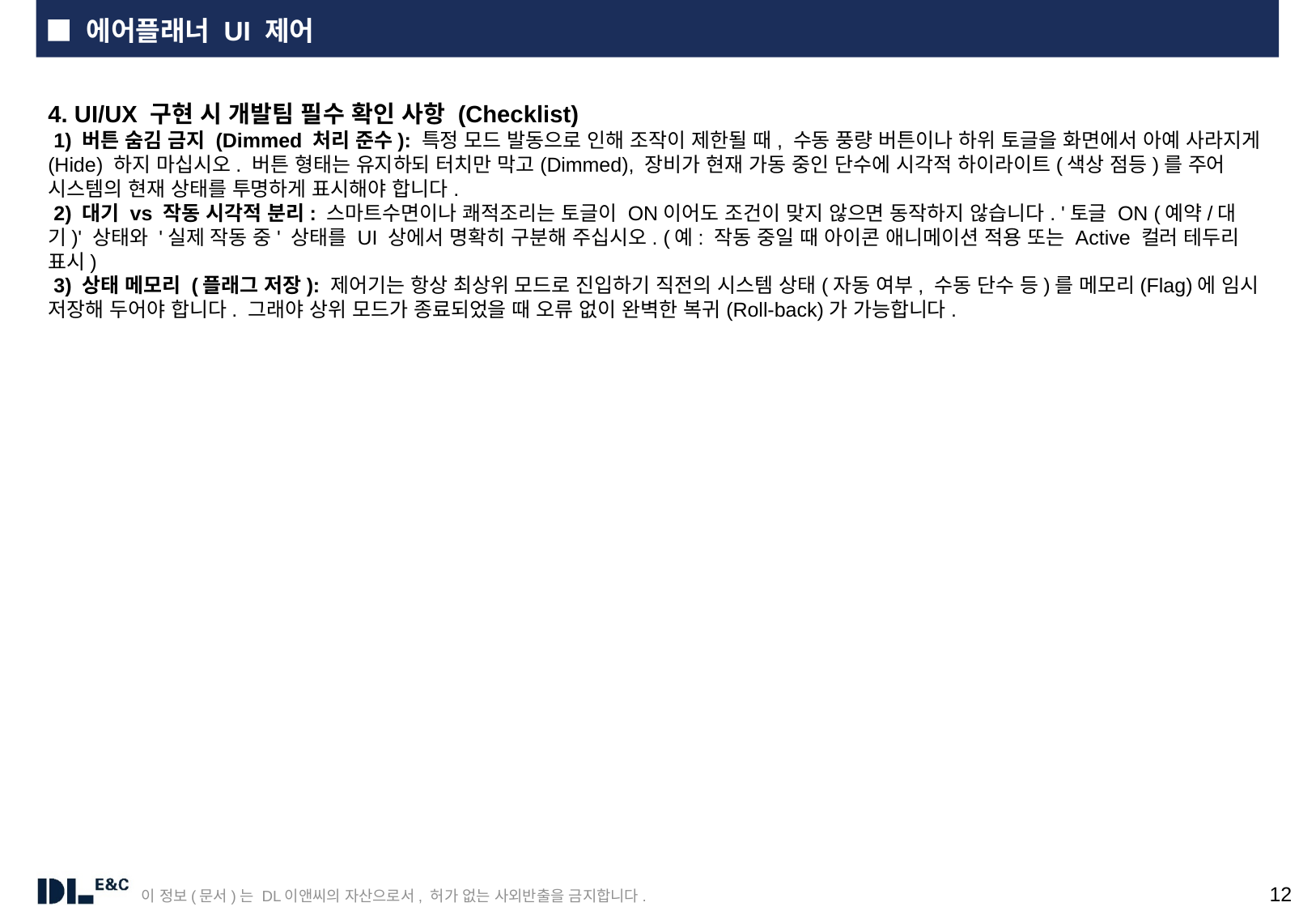

■ 에어플래너 UI 제어
4. UI/UX 구현 시 개발팀 필수 확인 사항 (Checklist)
 1) 버튼 숨김 금지 (Dimmed 처리 준수): 특정 모드 발동으로 인해 조작이 제한될 때, 수동 풍량 버튼이나 하위 토글을 화면에서 아예 사라지게(Hide) 하지 마십시오. 버튼 형태는 유지하되 터치만 막고(Dimmed), 장비가 현재 가동 중인 단수에 시각적 하이라이트(색상 점등)를 주어 시스템의 현재 상태를 투명하게 표시해야 합니다.
 2) 대기 vs 작동 시각적 분리: 스마트수면이나 쾌적조리는 토글이 ON이어도 조건이 맞지 않으면 동작하지 않습니다. '토글 ON (예약/대기)' 상태와 '실제 작동 중' 상태를 UI 상에서 명확히 구분해 주십시오. (예: 작동 중일 때 아이콘 애니메이션 적용 또는 Active 컬러 테두리 표시)
 3) 상태 메모리 (플래그 저장): 제어기는 항상 최상위 모드로 진입하기 직전의 시스템 상태(자동 여부, 수동 단수 등)를 메모리(Flag)에 임시 저장해 두어야 합니다. 그래야 상위 모드가 종료되었을 때 오류 없이 완벽한 복귀(Roll-back)가 가능합니다.